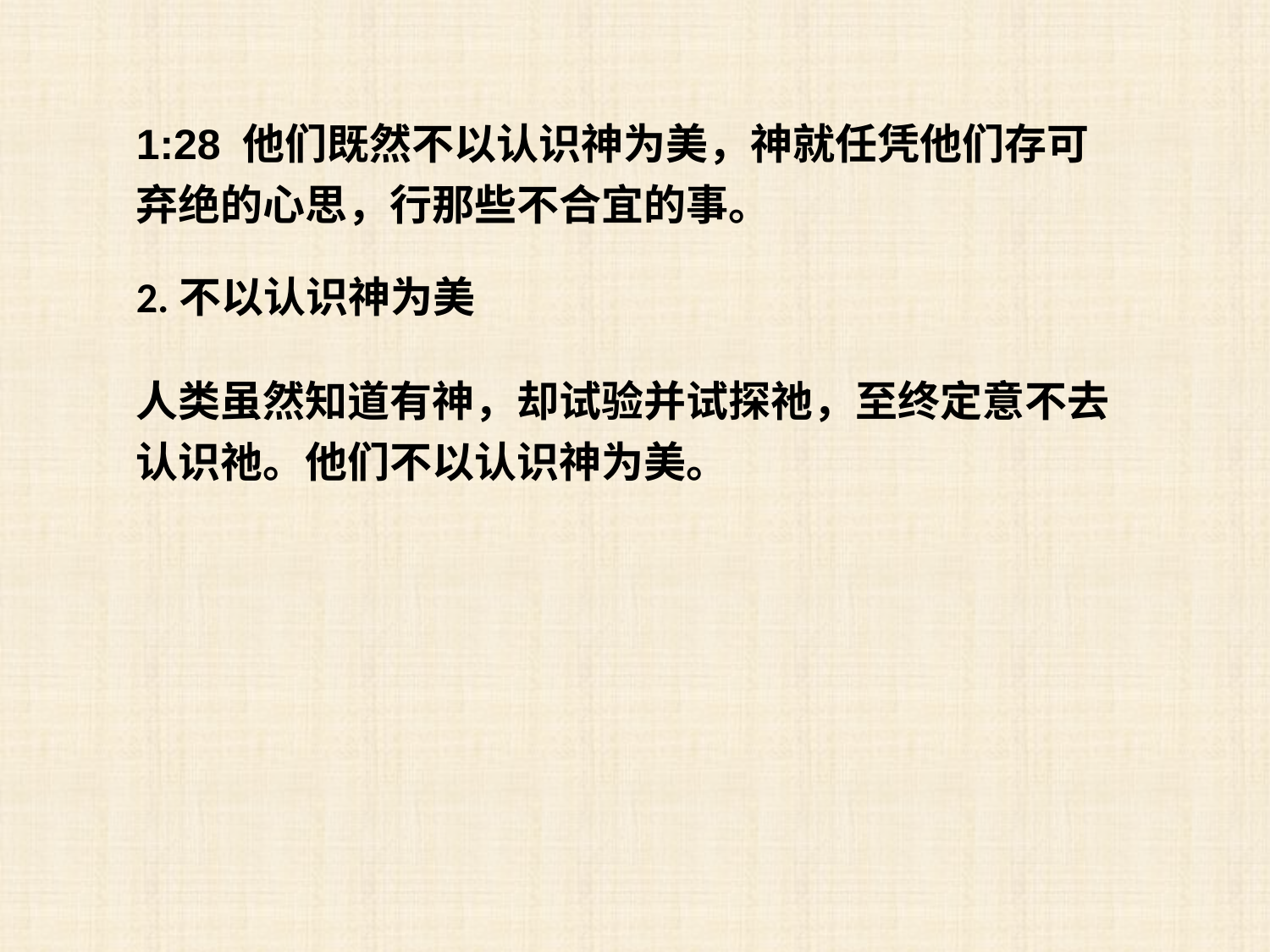

1:28 他们既然不以认识神为美，神就任凭他们存可弃绝的心思，行那些不合宜的事。
2.不以认识神为美
人类虽然知道有神，却试验并试探祂，至终定意不去认识祂。他们不以认识神为美。